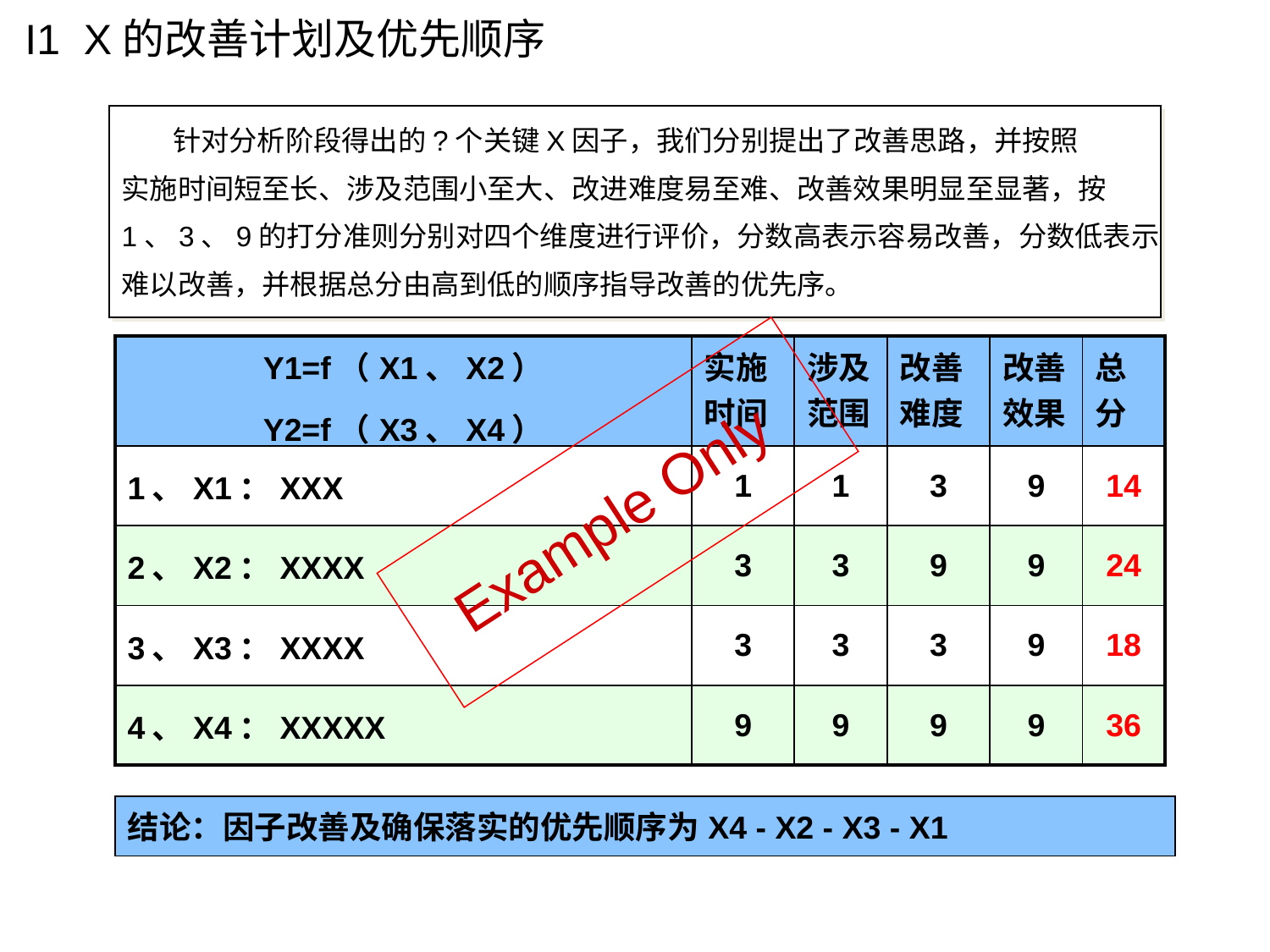

I1  X的改善计划及优先顺序
       针对分析阶段得出的?个关键X因子，我们分别提出了改善思路，并按照
实施时间短至长、涉及范围小至大、改进难度易至难、改善效果明显至显著，按
1、3、9的打分准则分别对四个维度进行评价，分数高表示容易改善，分数低表示
难以改善，并根据总分由高到低的顺序指导改善的优先序。
| Y1=f（X1、X2） Y2=f（X3、X4） | 实施时间 | 涉及范围 | 改善难度 | 改善效果 | 总分 |
| --- | --- | --- | --- | --- | --- |
| 1、X1：XXX | 1 | 1 | 3 | 9 | 14 |
| 2、X2：XXXX | 3 | 3 | 9 | 9 | 24 |
| 3、X3：XXXX | 3 | 3 | 3 | 9 | 18 |
| 4、X4：XXXXX | 9 | 9 | 9 | 9 | 36 |
Example Only
| 结论：因子改善及确保落实的优先顺序为X4 - X2 - X3 - X1 |
| --- |